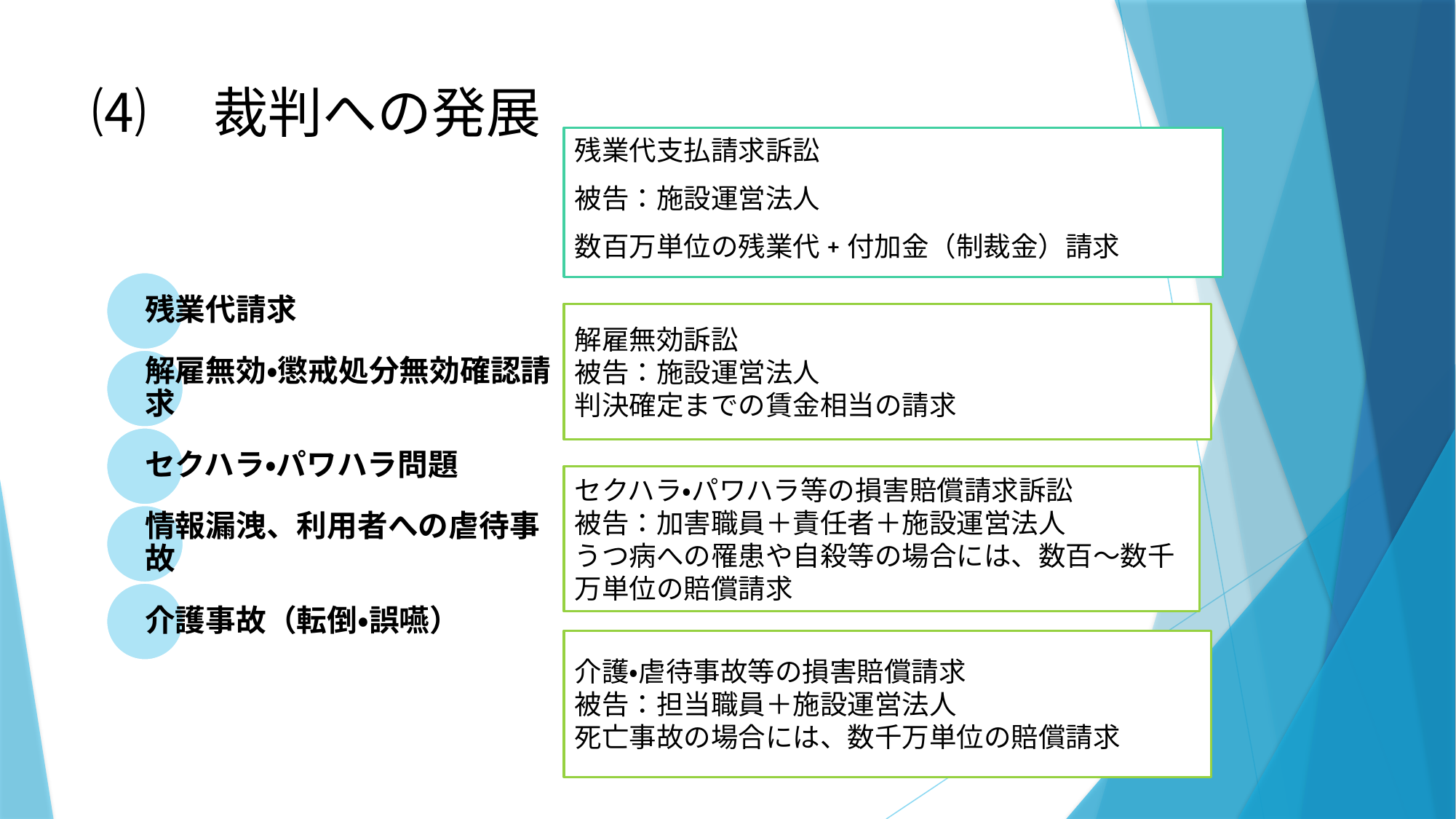

# ⑷　裁判への発展
残業代支払請求訴訟
被告：施設運営法人
数百万単位の残業代+付加金（制裁金）請求

残業代請求
解雇無効・懲戒処分無効確認請求
セクハラ・パワハラ問題
情報漏洩、利用者への虐待事故
介護事故（転倒・誤嚥）
解雇無効訴訟
被告：施設運営法人
判決確定までの賃金相当の請求
セクハラ・パワハラ等の損害賠償請求訴訟
被告：加害職員＋責任者＋施設運営法人
うつ病への罹患や自殺等の場合には、数百～数千万単位の賠償請求
介護・虐待事故等の損害賠償請求
被告：担当職員＋施設運営法人
死亡事故の場合には、数千万単位の賠償請求